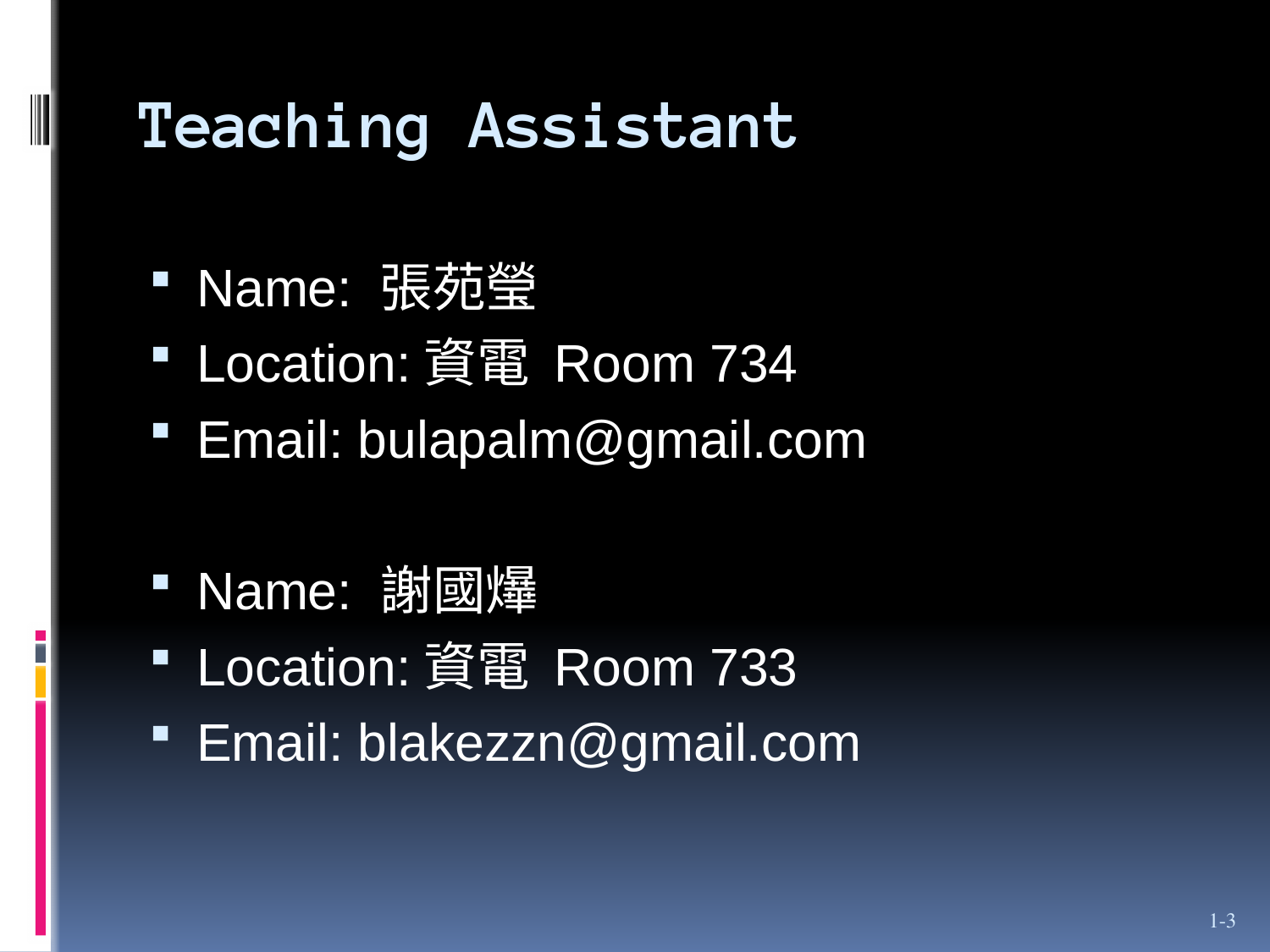

# Teaching Assistant
Name: 張苑瑩
Location:資電 Room 734
Email: bulapalm@gmail.com

Name: 謝國爗
Location:資電 Room 733
Email: blakezzn@gmail.com
1-3